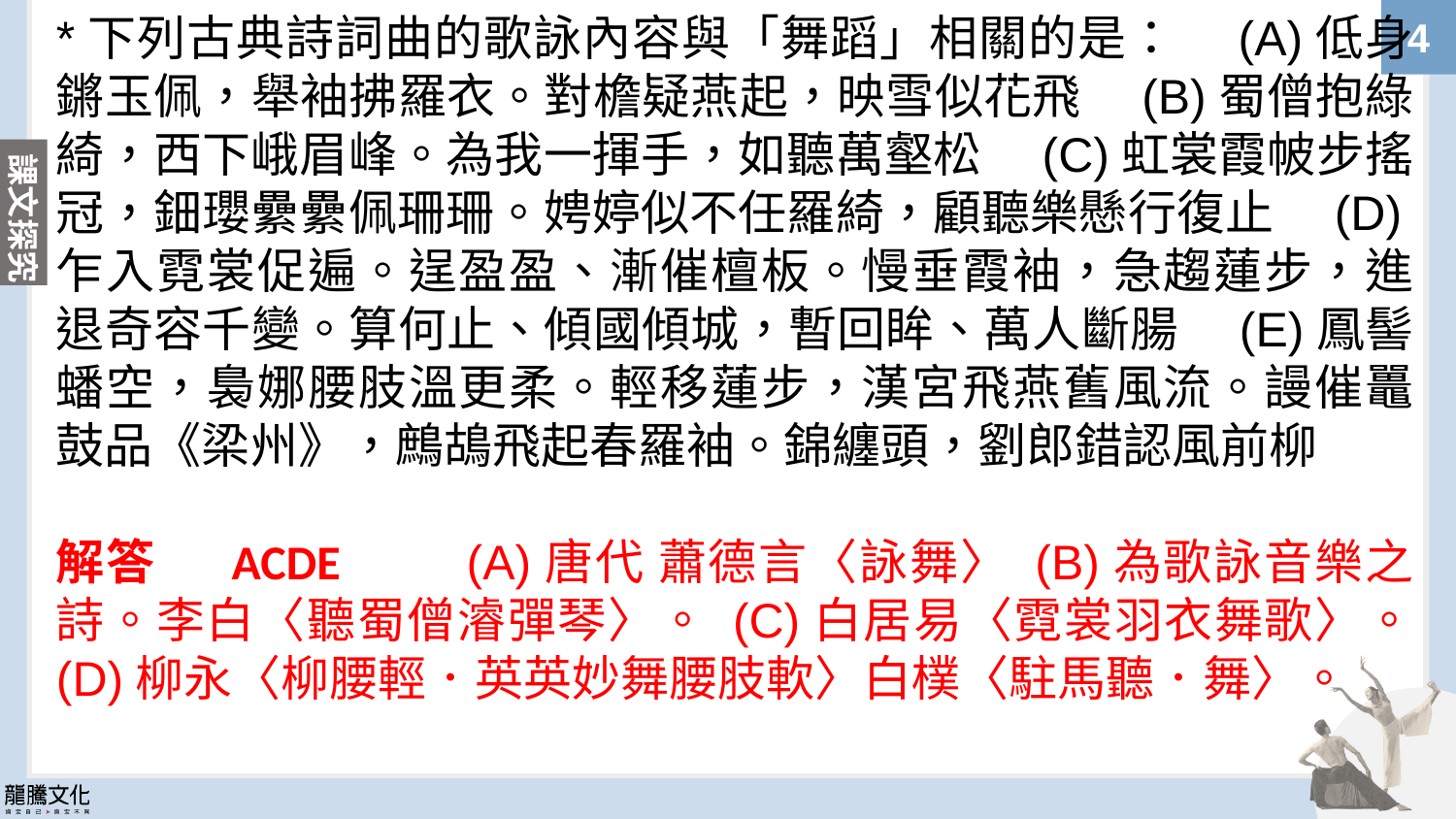

*下列古典詩詞曲的歌詠內容與「舞蹈」相關的是：　(A)低身鏘玉佩，舉袖拂羅衣。對檐疑燕起，映雪似花飛　(B)蜀僧抱綠綺，西下峨眉峰。為我一揮手，如聽萬壑松　(C)虹裳霞帔步搖冠，鈿瓔纍纍佩珊珊。娉婷似不任羅綺，顧聽樂懸行復止　(D)乍入霓裳促遍。逞盈盈、漸催檀板。慢垂霞袖，急趨蓮步，進退奇容千變。算何止、傾國傾城，暫回眸、萬人斷腸　(E)鳳髻蟠空，裊娜腰肢溫更柔。輕移蓮步，漢宮飛燕舊風流。謾催鼉鼓品《梁州》，鷓鴣飛起春羅袖。錦纏頭，劉郎錯認風前柳

解答 　ACDE　　(A)唐代 蕭德言〈詠舞〉 (B)為歌詠音樂之詩。李白〈聽蜀僧濬彈琴〉。 (C)白居易〈霓裳羽衣舞歌〉。 (D)柳永〈柳腰輕．英英妙舞腰肢軟〉白樸〈駐馬聽．舞〉。